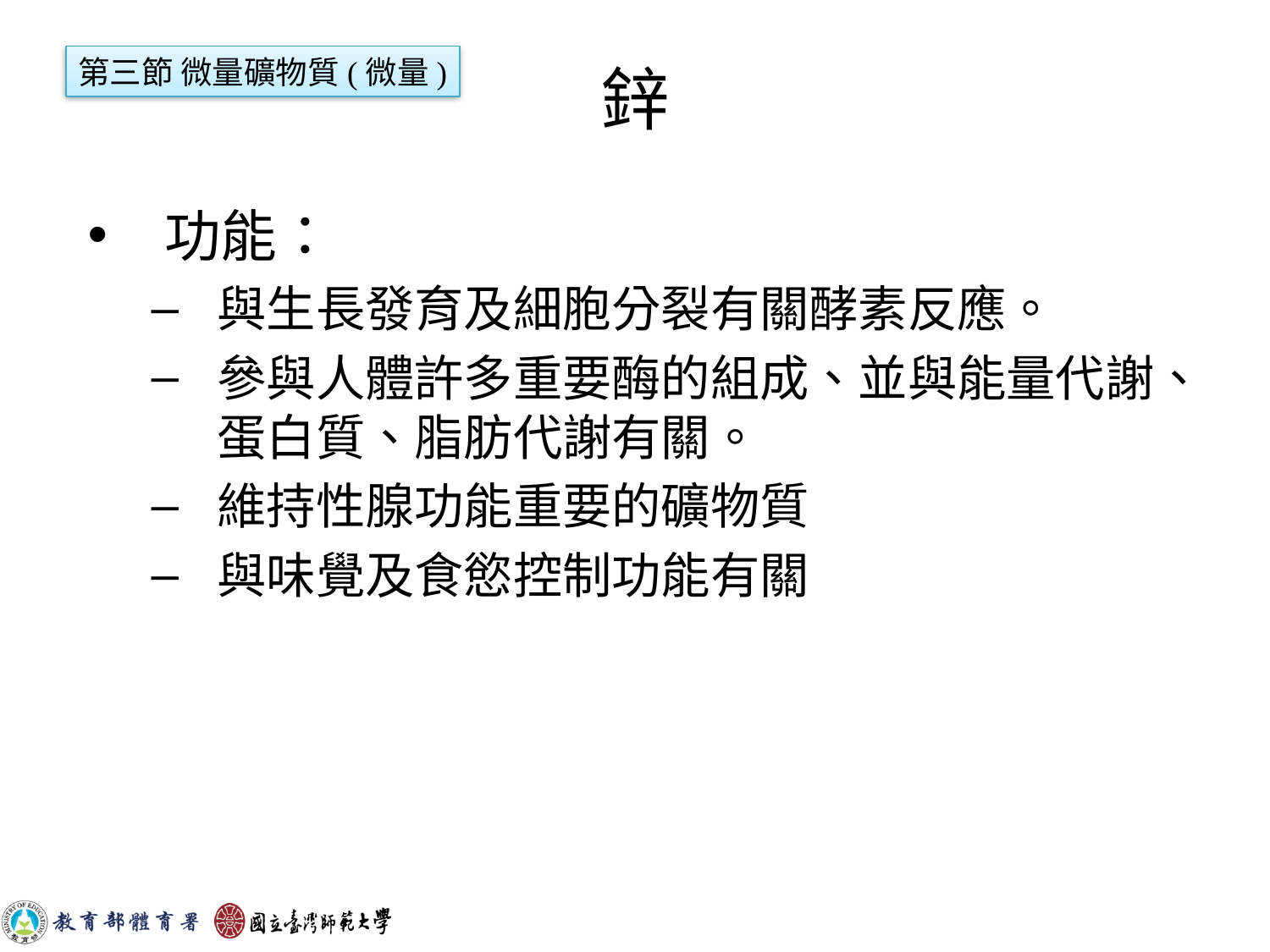

# 鋅
第三節 微量礦物質(微量)
功能：
與生長發育及細胞分裂有關酵素反應。
參與人體許多重要酶的組成、並與能量代謝、蛋白質、脂肪代謝有關。
維持性腺功能重要的礦物質
與味覺及食慾控制功能有關